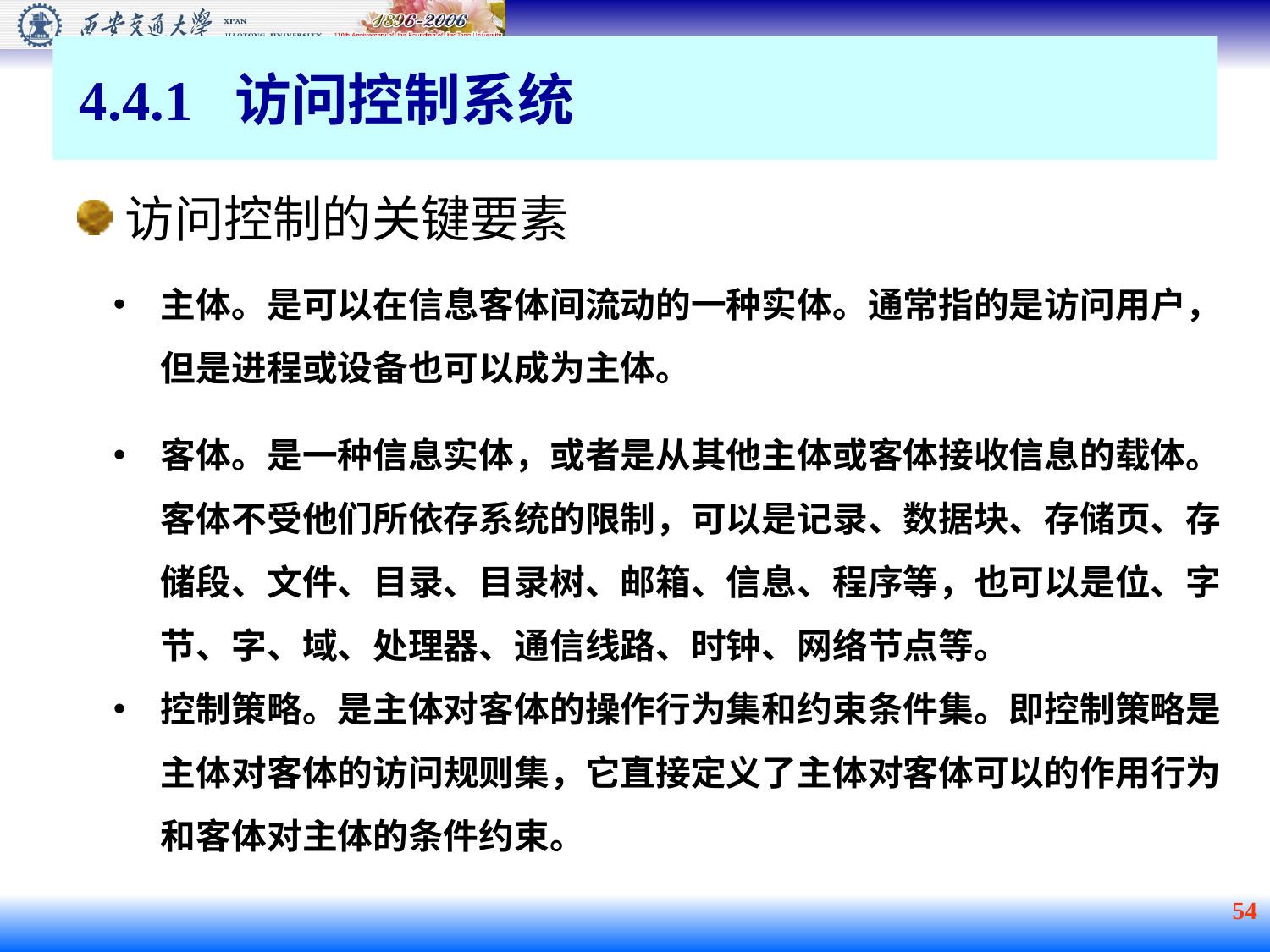

4.4.1  访问控制系统
访问控制的关键要素
主体。是可以在信息客体间流动的一种实体。通常指的是访问用户，但是进程或设备也可以成为主体。
客体。是一种信息实体，或者是从其他主体或客体接收信息的载体。客体不受他们所依存系统的限制，可以是记录、数据块、存储页、存储段、文件、目录、目录树、邮箱、信息、程序等，也可以是位、字节、字、域、处理器、通信线路、时钟、网络节点等。
控制策略。是主体对客体的操作行为集和约束条件集。即控制策略是主体对客体的访问规则集，它直接定义了主体对客体可以的作用行为和客体对主体的条件约束。
 54